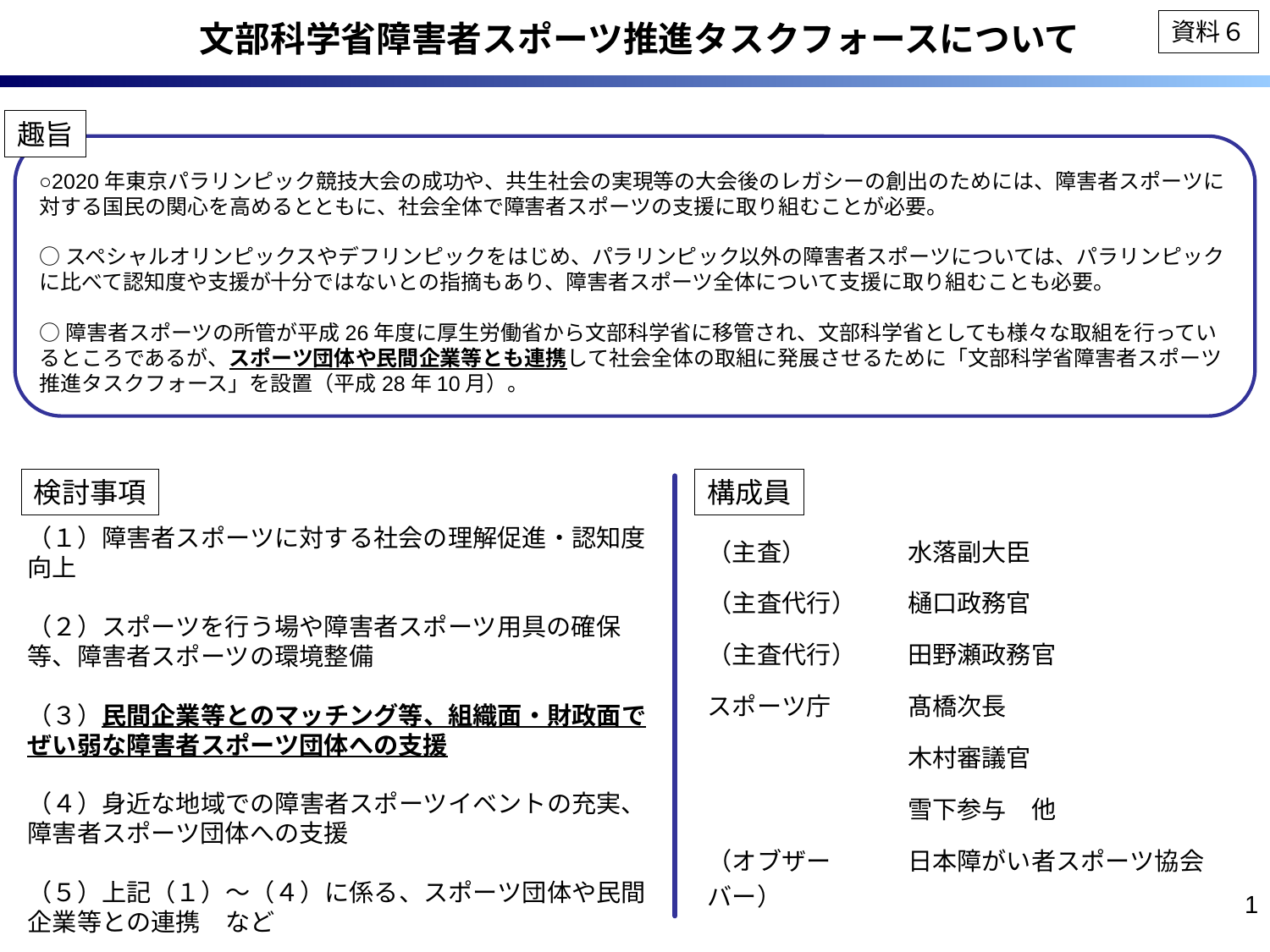

文部科学省障害者スポーツ推進タスクフォースについて
資料６

趣旨

○2020年東京パラリンピック競技大会の成功や、共生社会の実現等の大会後のレガシーの創出のためには、障害者スポーツに対する国民の関心を高めるとともに、社会全体で障害者スポーツの支援に取り組むことが必要。

○スペシャルオリンピックスやデフリンピックをはじめ、パラリンピック以外の障害者スポーツについては、パラリンピックに比べて認知度や支援が十分ではないとの指摘もあり、障害者スポーツ全体について支援に取り組むことも必要。

○障害者スポーツの所管が平成26年度に厚生労働省から文部科学省に移管され、文部科学省としても様々な取組を行っているところであるが、スポーツ団体や民間企業等とも連携して社会全体の取組に発展させるために「文部科学省障害者スポーツ推進タスクフォース」を設置（平成28年10月）。
検討事項
構成員
（１）障害者スポーツに対する社会の理解促進・認知度向上

（２）スポーツを行う場や障害者スポーツ用具の確保等、障害者スポーツの環境整備

（３）民間企業等とのマッチング等、組織面・財政面でぜい弱な障害者スポーツ団体への支援

（４）身近な地域での障害者スポーツイベントの充実、障害者スポーツ団体への支援

（５）上記（１）～（４）に係る、スポーツ団体や民間企業等との連携　など
| （主査） | 水落副大臣 |
| --- | --- |
| （主査代行） | 樋口政務官 |
| （主査代行） | 田野瀬政務官 |
| スポーツ庁 | 髙橋次長 |
|  | 木村審議官 |
|  | 雪下参与　他 |
| （オブザーバー） | 日本障がい者スポーツ協会 |
1